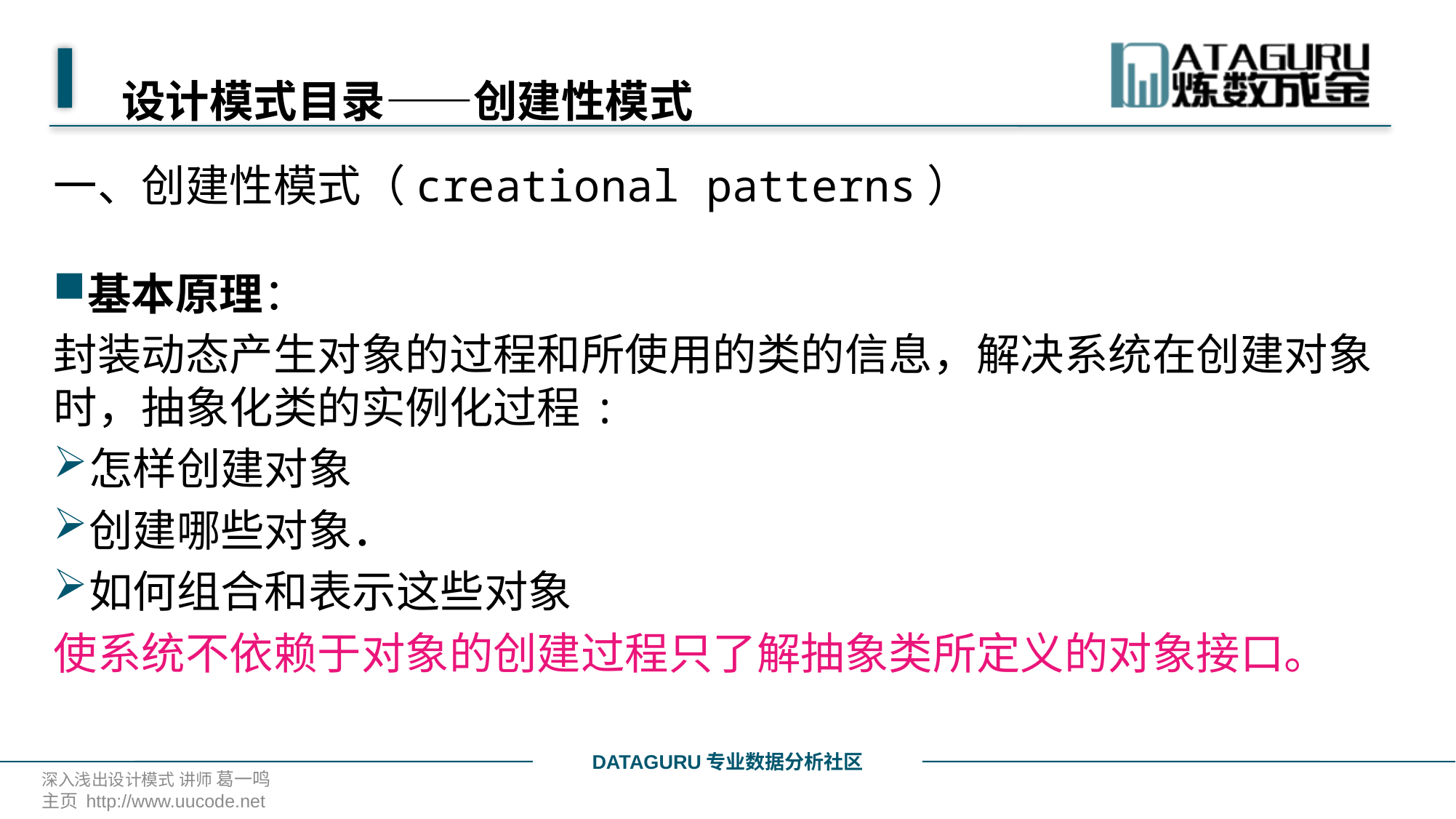

# 设计模式目录——创建性模式
一、创建性模式（creational patterns）

基本原理：
封装动态产生对象的过程和所使用的类的信息，解决系统在创建对象时，抽象化类的实例化过程:
怎样创建对象
创建哪些对象．
如何组合和表示这些对象
使系统不依赖于对象的创建过程只了解抽象类所定义的对象接口。